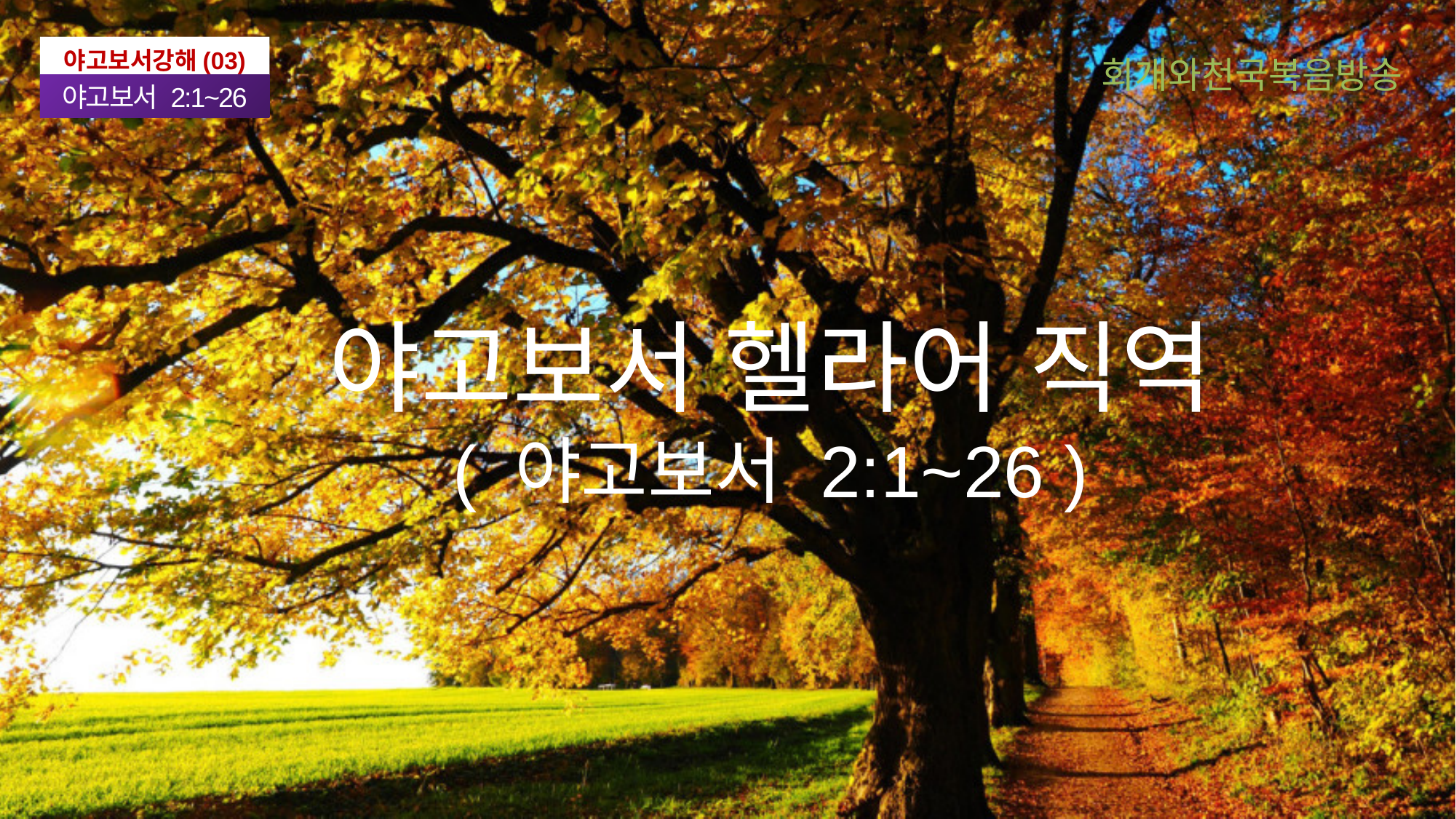

야고보서강해(03)
야고보서 2:1~26

회개와천국복음방송
야고보서 헬라어 직역
( 야고보서 2:1~26 )